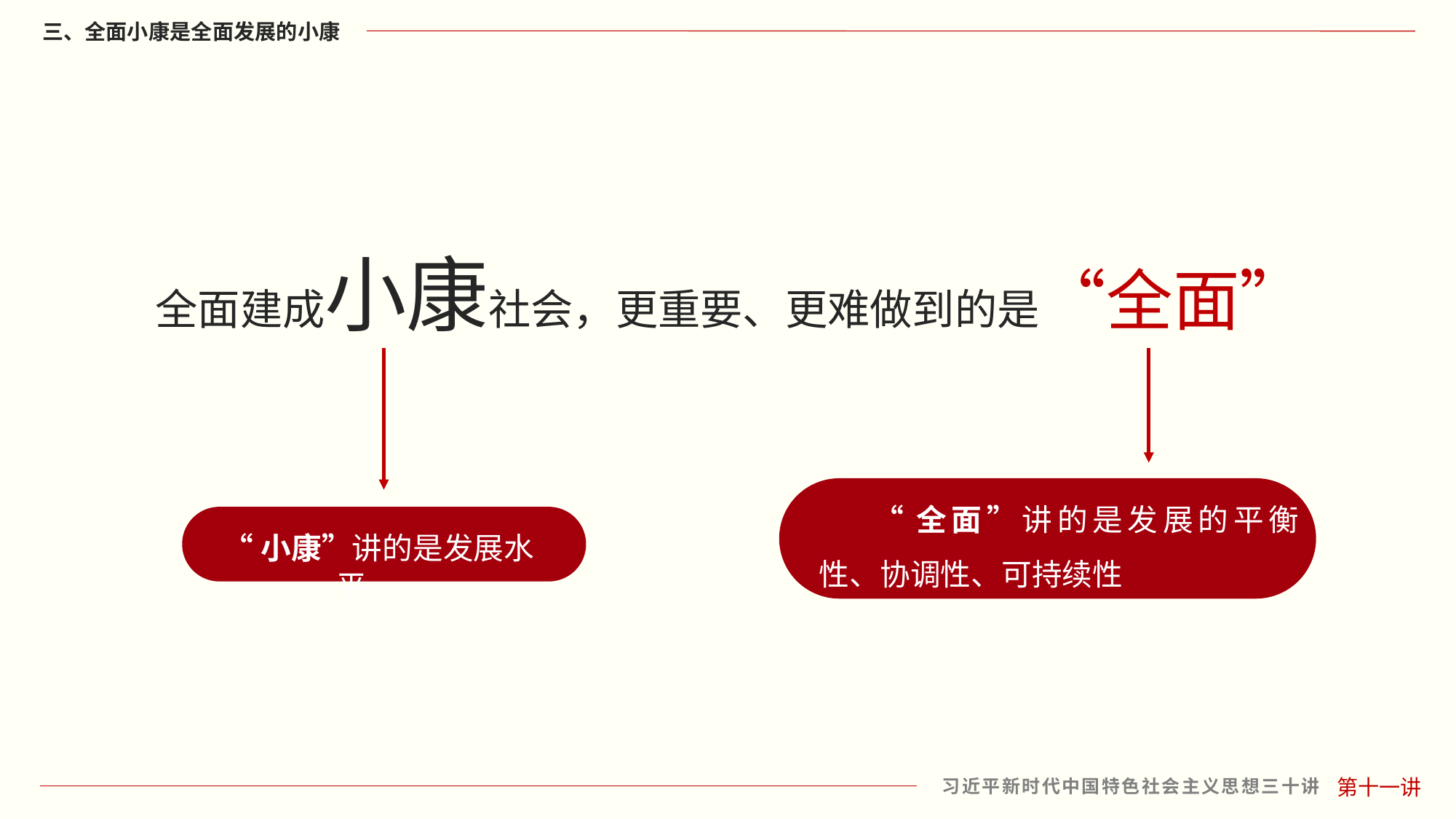

全面建成小康社会，更重要、更难做到的是“全面”

“小康”讲的是发展水平

“全面”讲的是发展的平衡性、协调性、可持续性